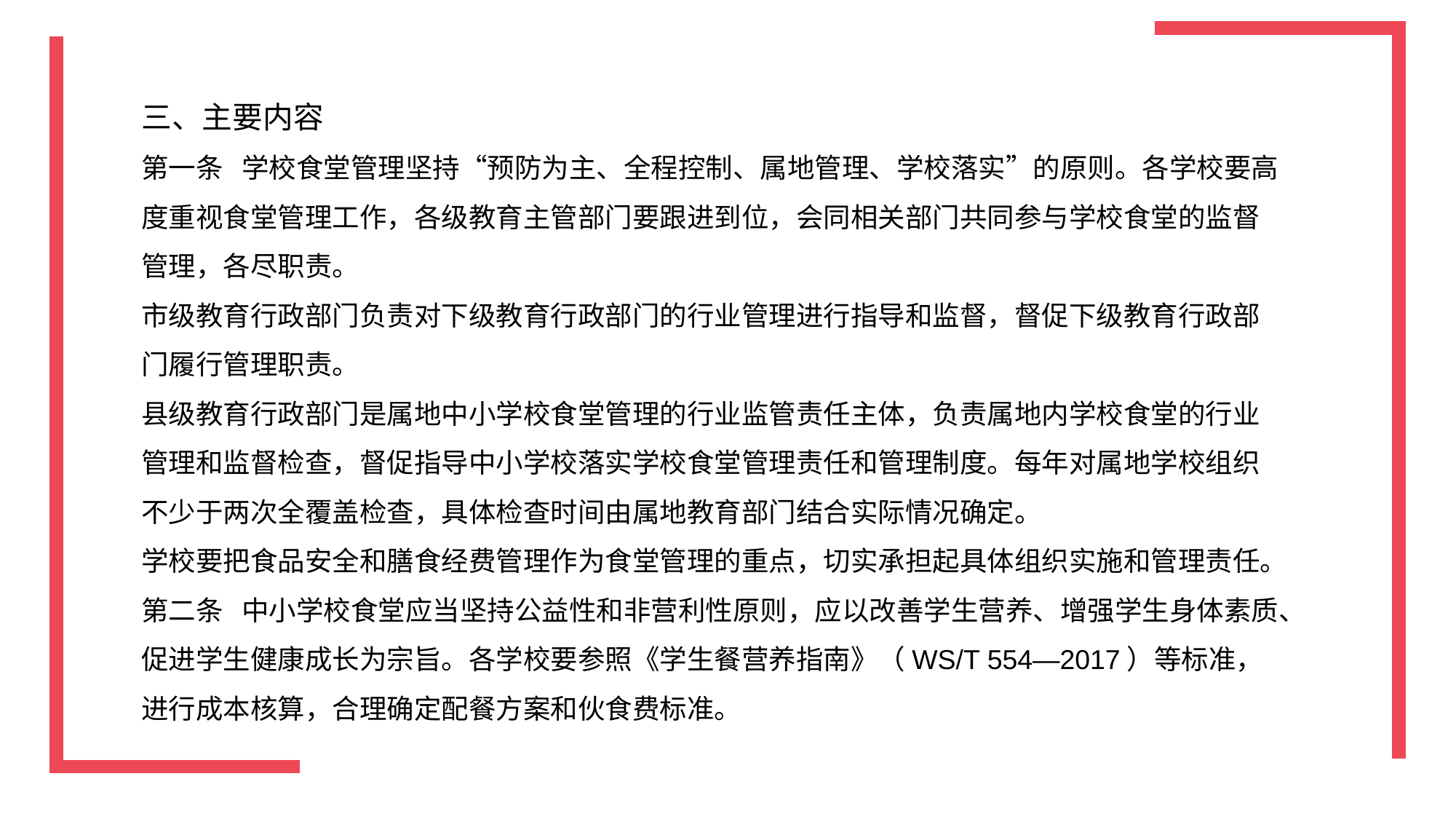

三、主要内容
第一条   学校食堂管理坚持“预防为主、全程控制、属地管理、学校落实”的原则。各学校要高度重视食堂管理工作，各级教育主管部门要跟进到位，会同相关部门共同参与学校食堂的监督管理，各尽职责。
市级教育行政部门负责对下级教育行政部门的行业管理进行指导和监督，督促下级教育行政部门履行管理职责。
县级教育行政部门是属地中小学校食堂管理的行业监管责任主体，负责属地内学校食堂的行业管理和监督检查，督促指导中小学校落实学校食堂管理责任和管理制度。每年对属地学校组织不少于两次全覆盖检查，具体检查时间由属地教育部门结合实际情况确定。
学校要把食品安全和膳食经费管理作为食堂管理的重点，切实承担起具体组织实施和管理责任。
第二条   中小学校食堂应当坚持公益性和非营利性原则，应以改善学生营养、增强学生身体素质、促进学生健康成长为宗旨。各学校要参照《学生餐营养指南》（WS/T 554—2017）等标准，进行成本核算，合理确定配餐方案和伙食费标准。